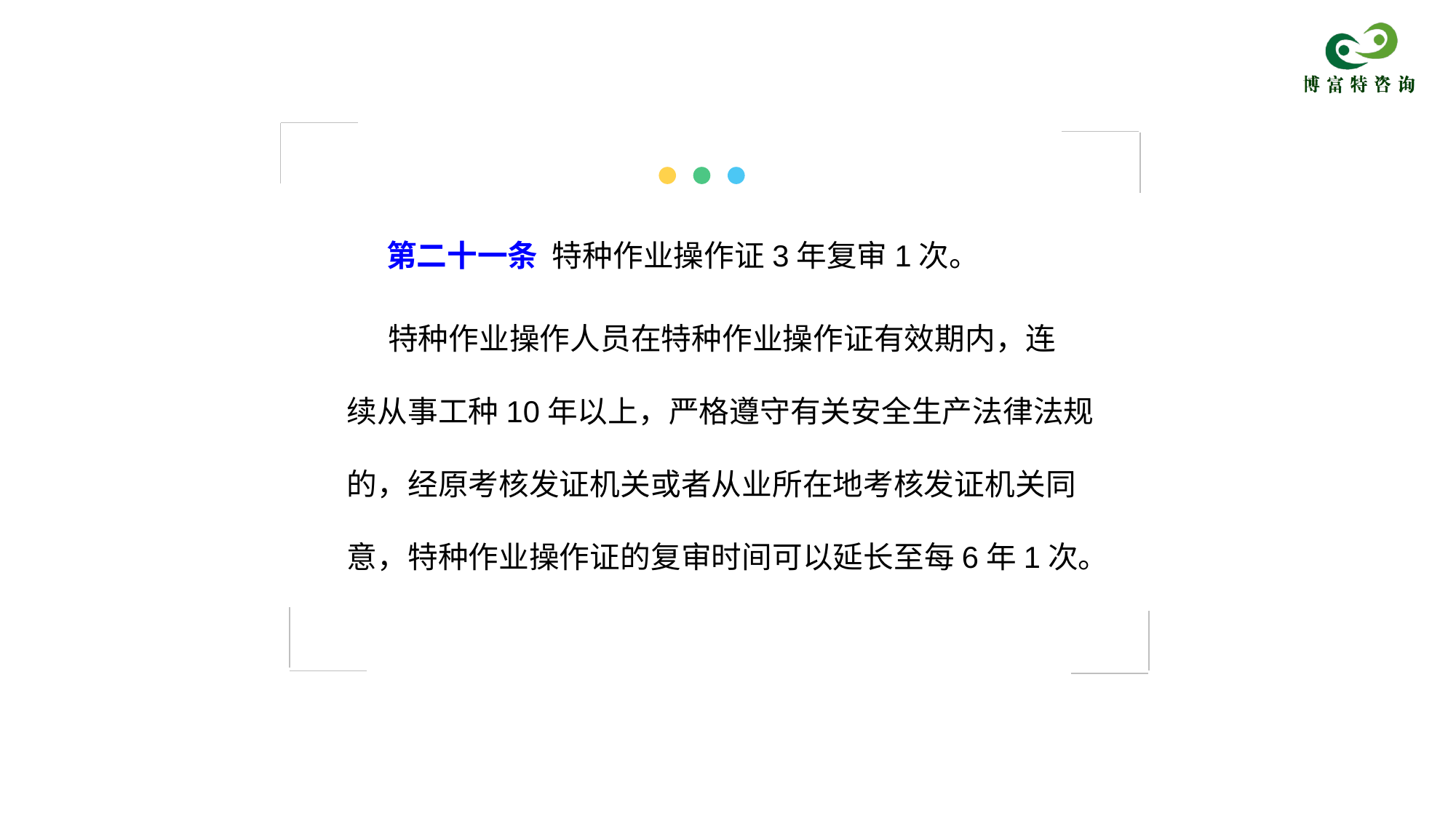

第二十一条  特种作业操作证3年复审1次。
     特种作业操作人员在特种作业操作证有效期内，连
续从事工种10年以上，严格遵守有关安全生产法律法规
的，经原考核发证机关或者从业所在地考核发证机关同
意，特种作业操作证的复审时间可以延长至每6年1次。